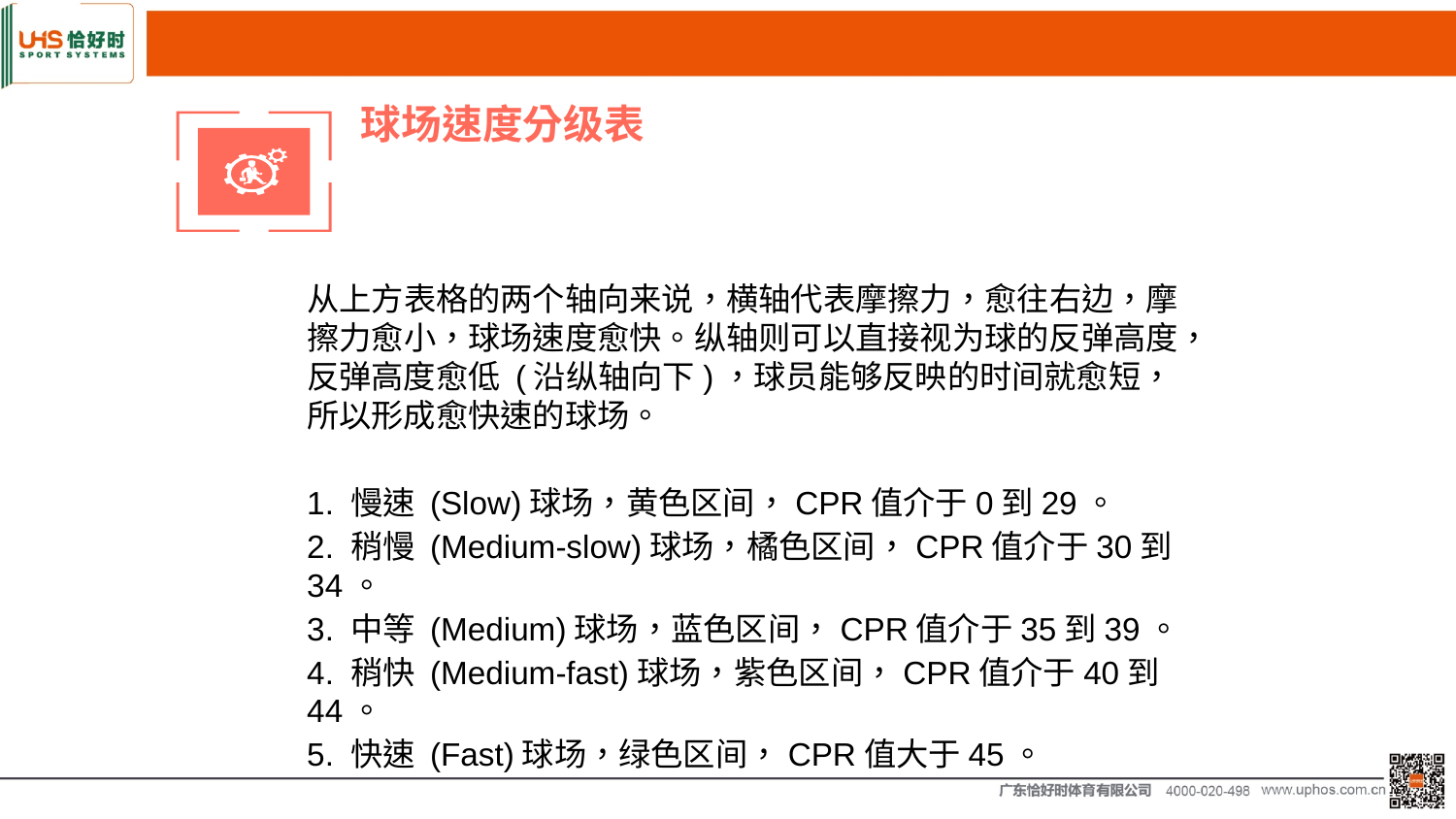

球场速度分级表

从上方表格的两个轴向来说，横轴代表摩擦力，愈往右边，摩擦力愈小，球场速度愈快。纵轴则可以直接视为球的反弹高度，反弹高度愈低 (沿纵轴向下)，球员能够反映的时间就愈短，所以形成愈快速的球场。

1. 慢速 (Slow)球场，黄色区间，CPR值介于0到29。
2. 稍慢 (Medium-slow)球场，橘色区间，CPR值介于30到34。
3. 中等 (Medium)球场，蓝色区间，CPR值介于35到39。
4. 稍快 (Medium-fast)球场，紫色区间，CPR值介于40到44。
5. 快速 (Fast)球场，绿色区间，CPR值大于45。